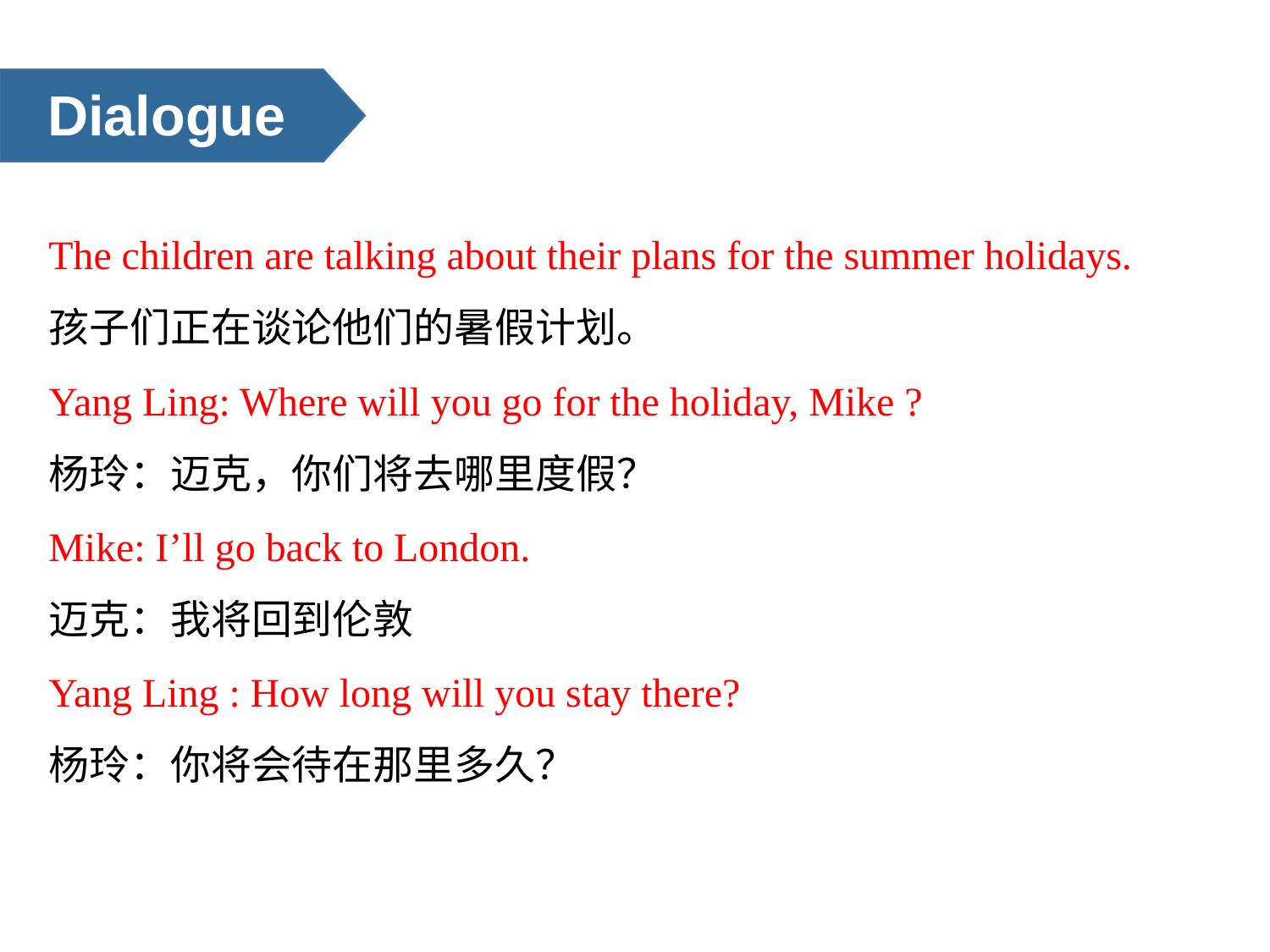

Dialogue
The children are talking about their plans for the summer holidays.
孩子们正在谈论他们的暑假计划。
Yang Ling: Where will you go for the holiday, Mike ?
杨玲：迈克，你们将去哪里度假？
Mike: I’ll go back to London.
迈克：我将回到伦敦
Yang Ling : How long will you stay there?
杨玲：你将会待在那里多久？